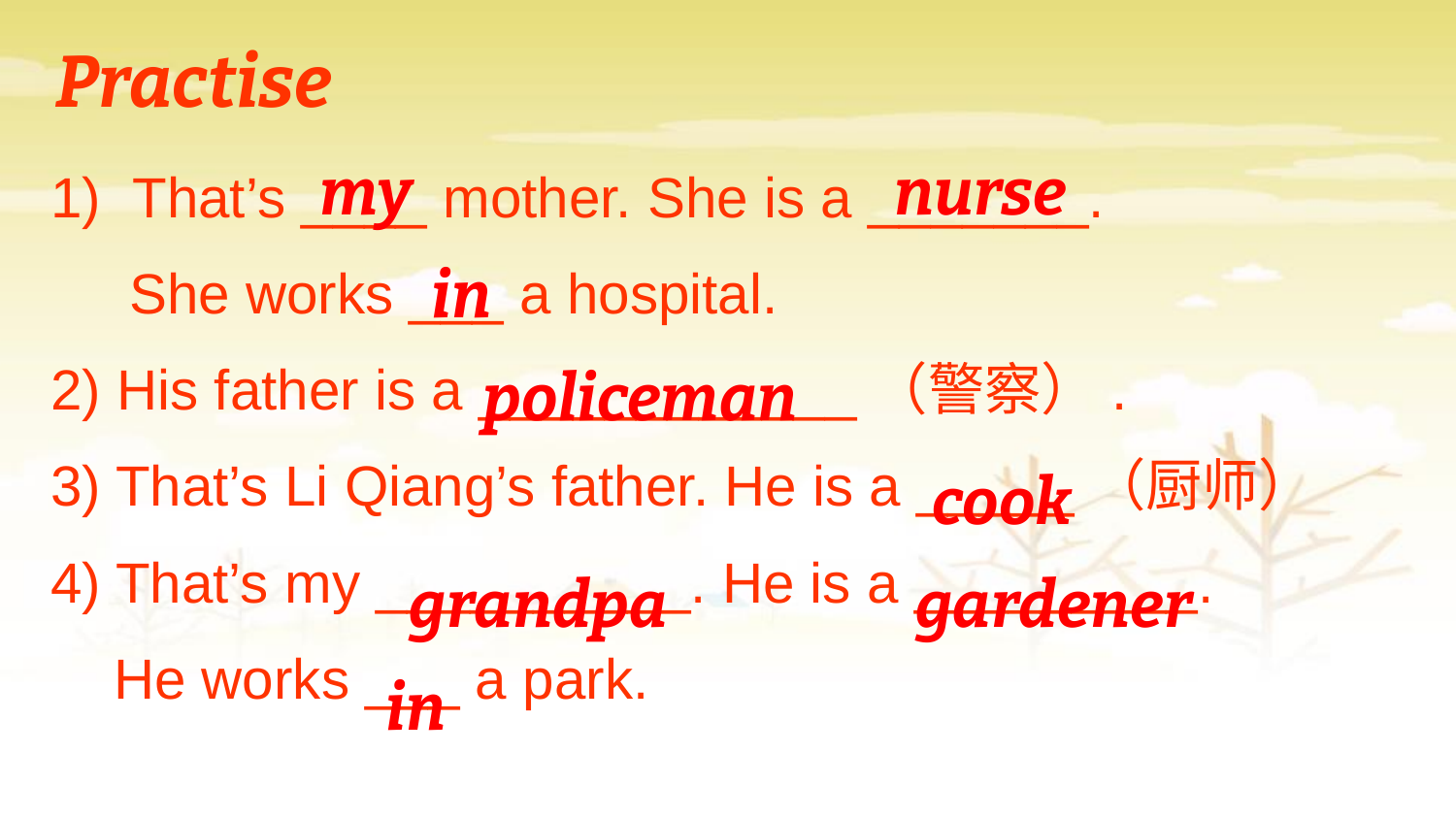

Practise
my
nurse
That’s ____ mother. She is a _______.
     She works ___ a hospital.
2) His father is a ____________（警察）.
3) That’s Li Qiang’s father. He is a _____（厨师）
4) That’s my __________. He is a _________.
    He works ___ a park.
in
policeman
cook
grandpa
gardener
in